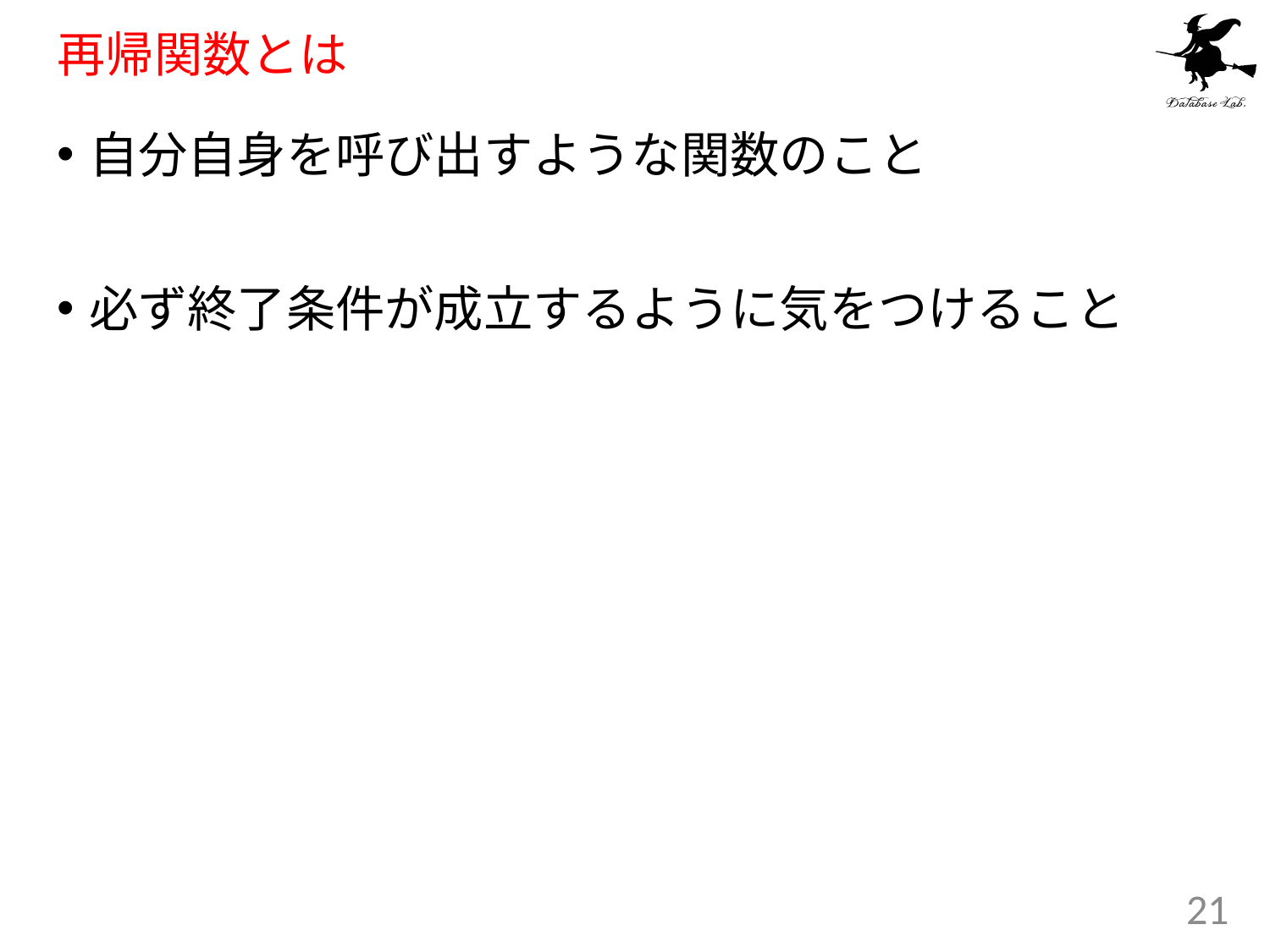

# 再帰関数とは
自分自身を呼び出すような関数のこと

必ず終了条件が成立するように気をつけること
21